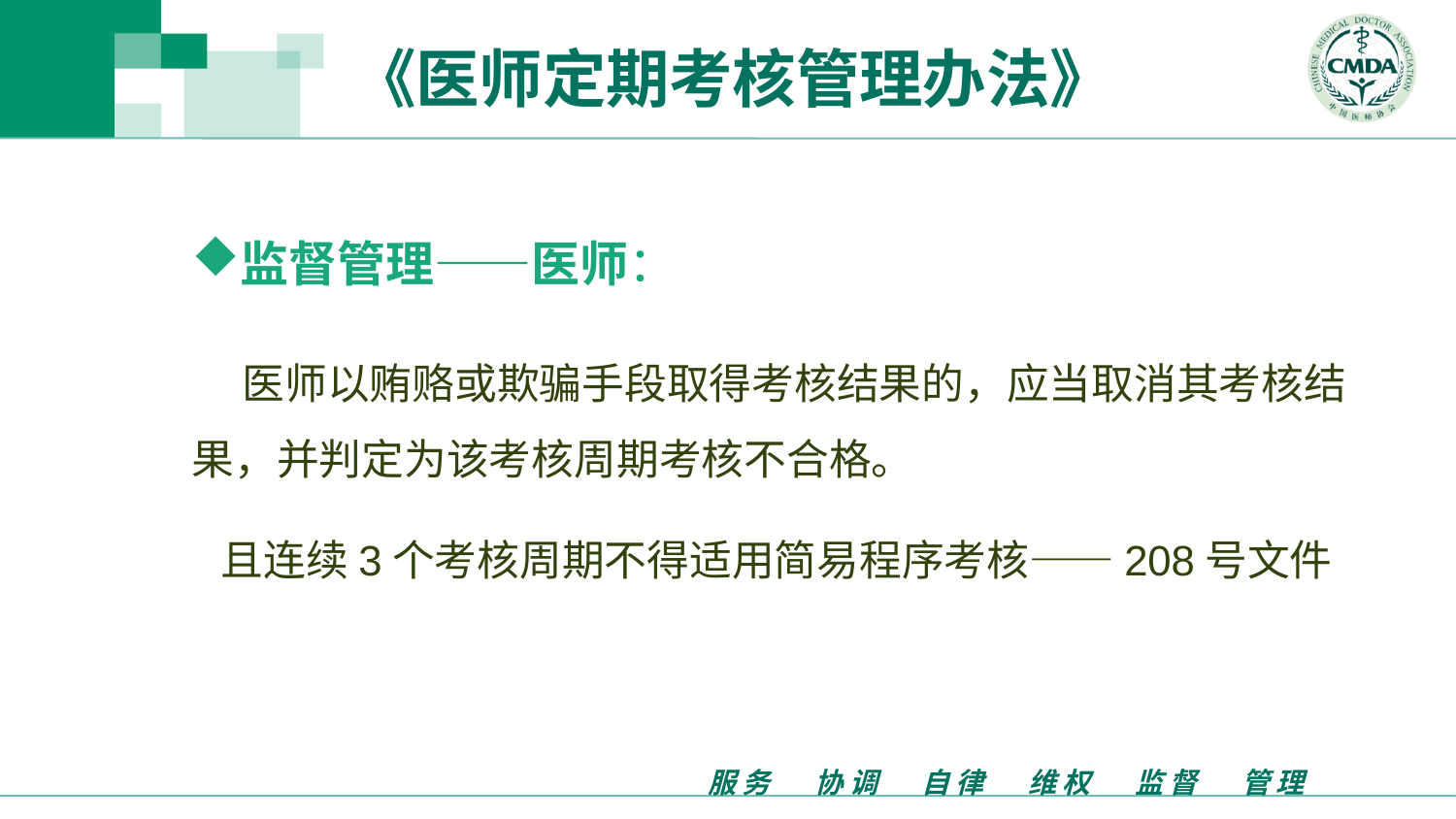

《医师定期考核管理办法》
监督管理——医师：
    医师以贿赂或欺骗手段取得考核结果的，应当取消其考核结果，并判定为该考核周期考核不合格。
  且连续3个考核周期不得适用简易程序考核——208号文件